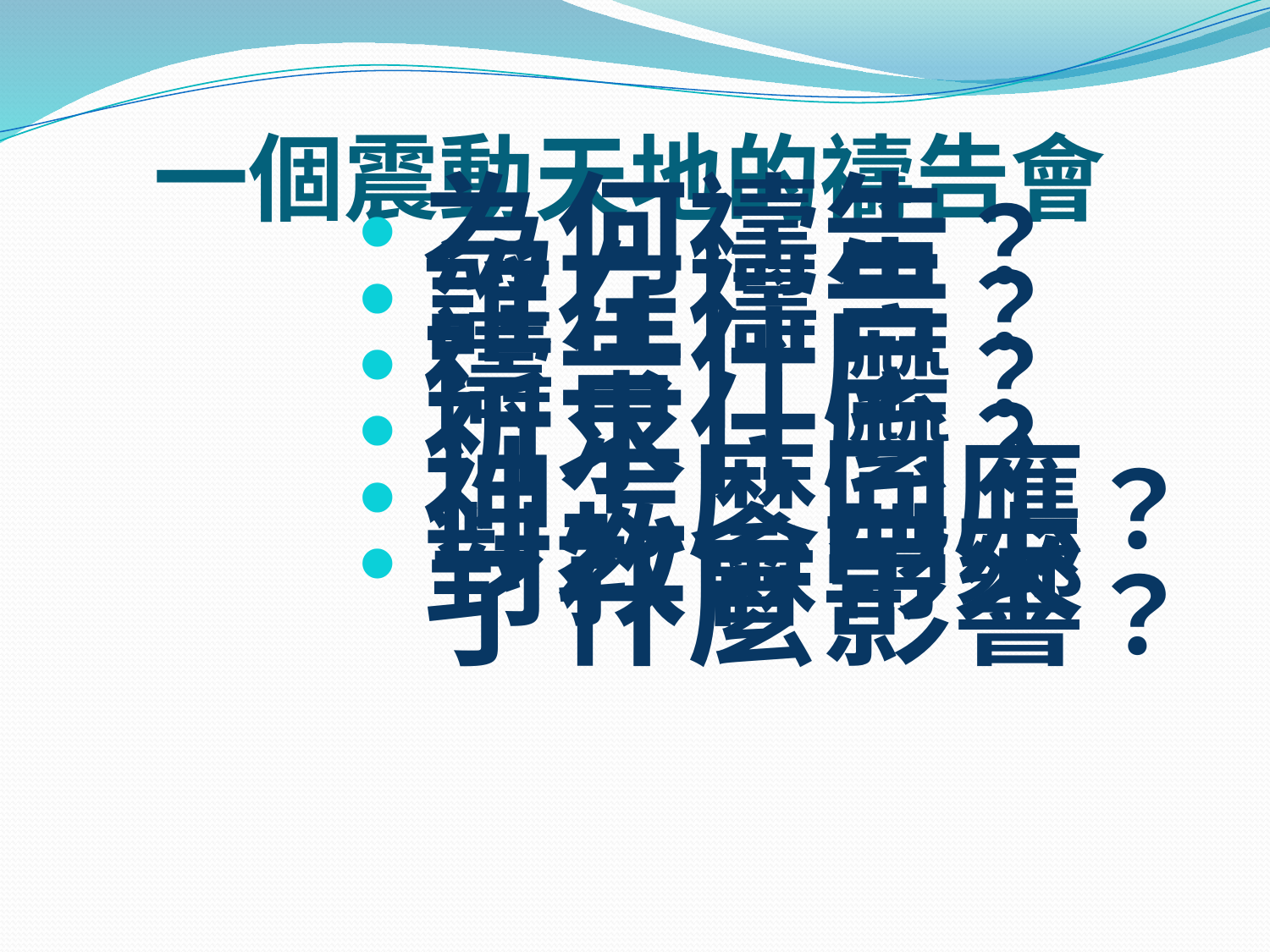

# 一個震動天地的禱告會
為何禱告？
誰在禱告？
禱告什麼？
祈求什麼？
神怎麼回應？
對教會帶來了什麼影響？